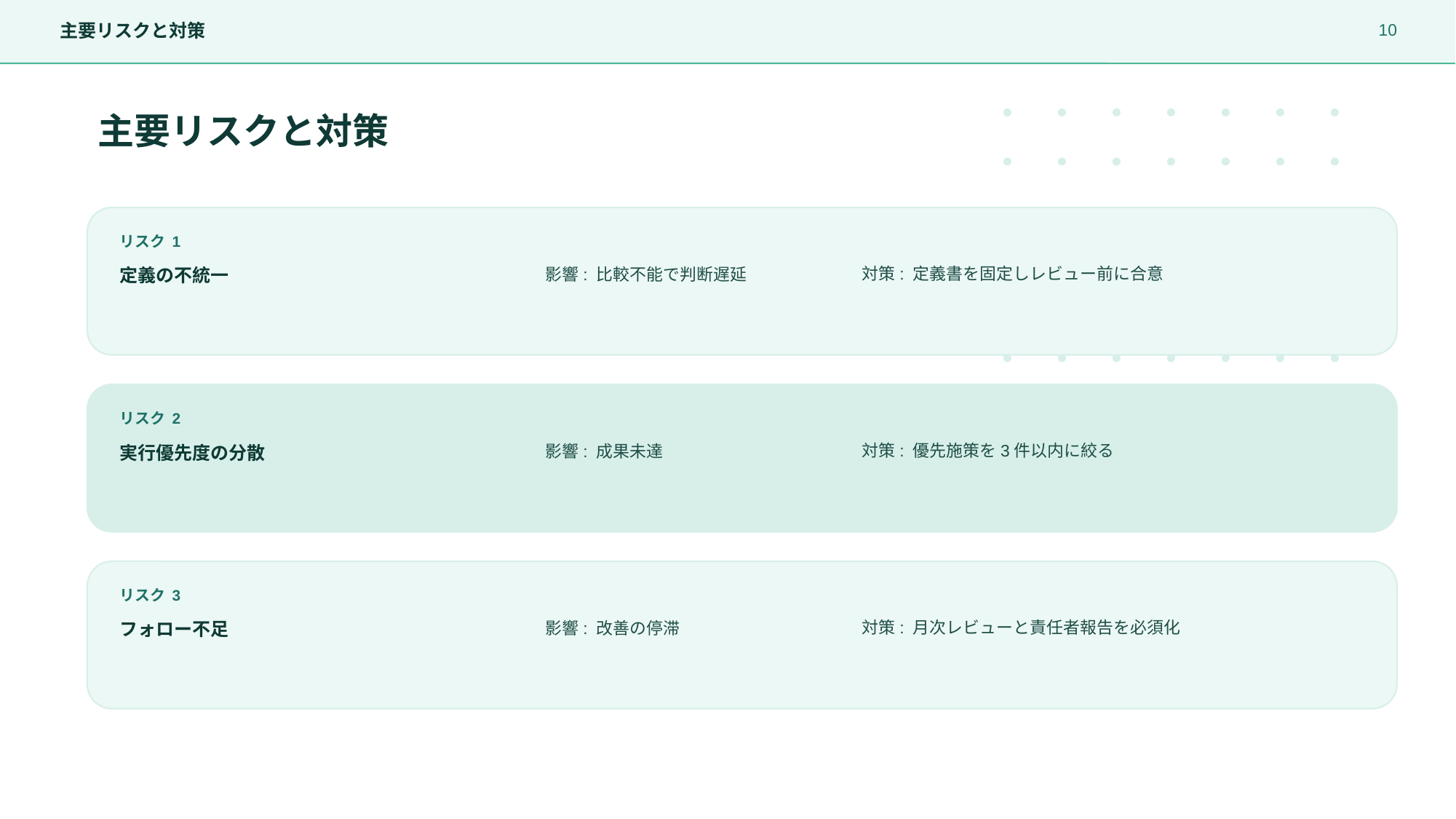

10
主要リスクと対策

主要リスクと対策

リスク 1

定義の不統一
影響: 比較不能で判断遅延
対策: 定義書を固定しレビュー前に合意

リスク 2
実行優先度の分散
影響: 成果未達
対策: 優先施策を3件以内に絞る

リスク 3
フォロー不足
影響: 改善の停滞
対策: 月次レビューと責任者報告を必須化